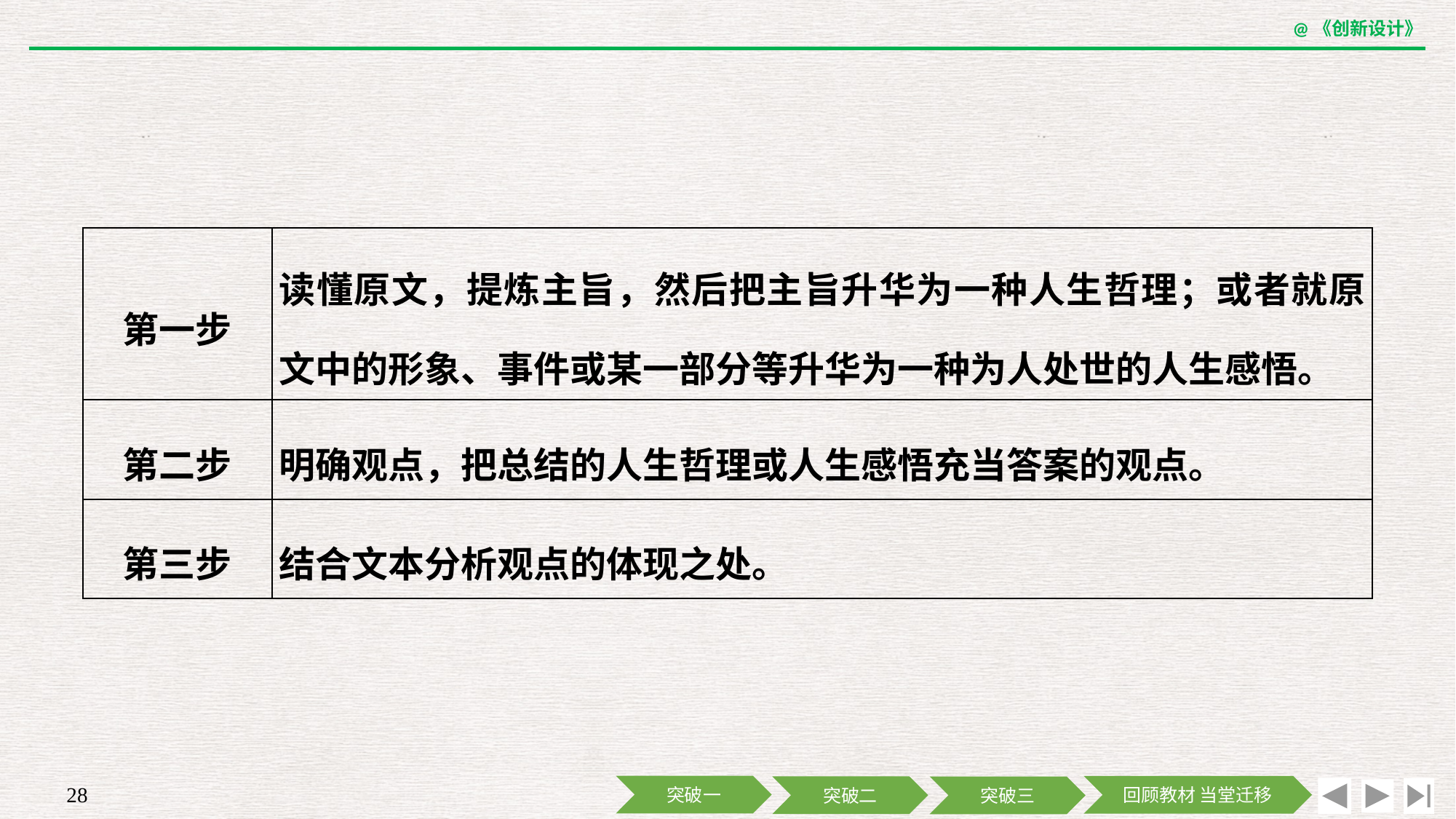

| 第一步 | 读懂原文，提炼主旨，然后把主旨升华为一种人生哲理；或者就原文中的形象、事件或某一部分等升华为一种为人处世的人生感悟。 |
| --- | --- |
| 第二步 | 明确观点，把总结的人生哲理或人生感悟充当答案的观点。 |
| 第三步 | 结合文本分析观点的体现之处。 |